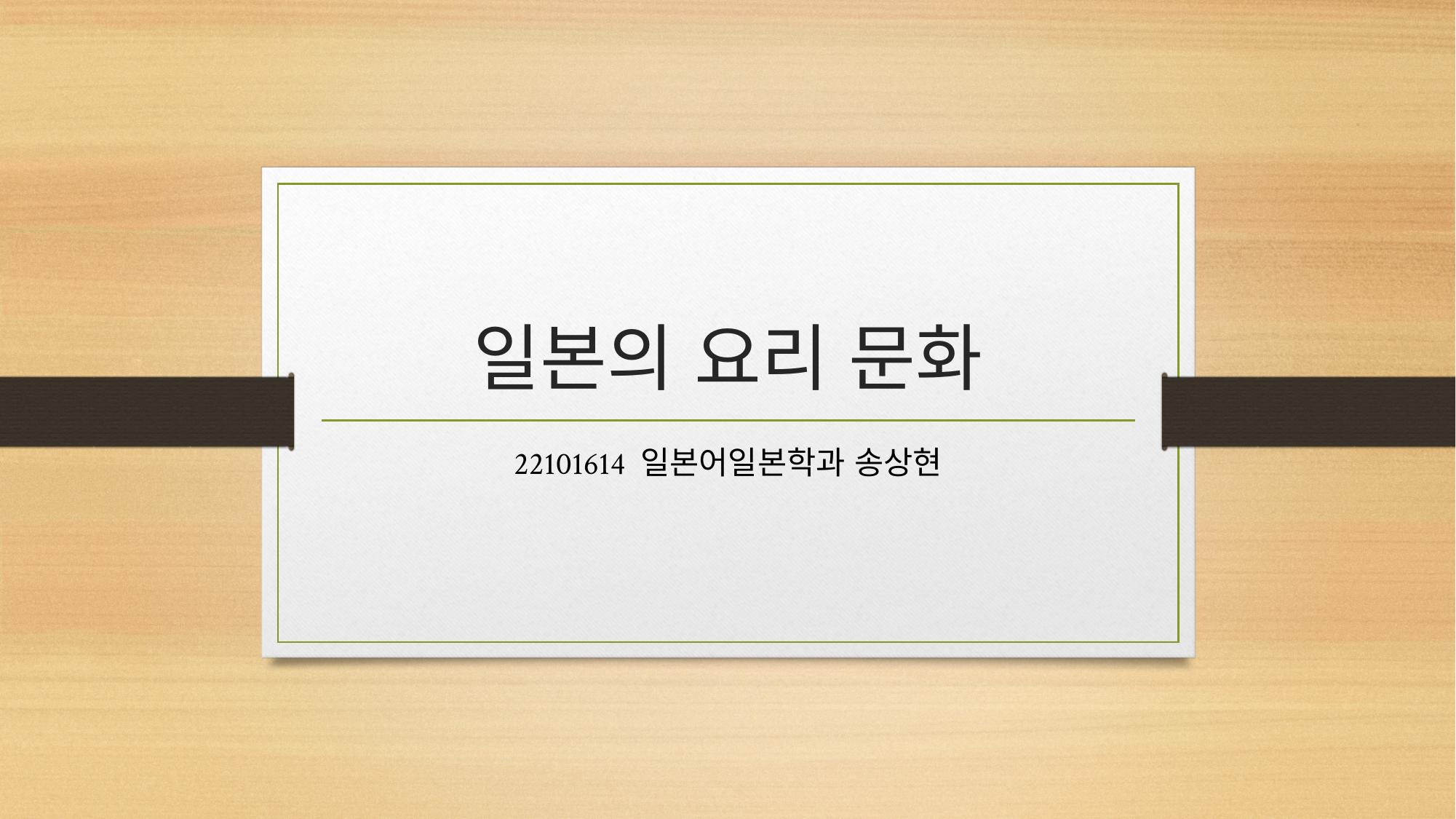

# 일본의 요리 문화
22101614 일본어일본학과 송상현